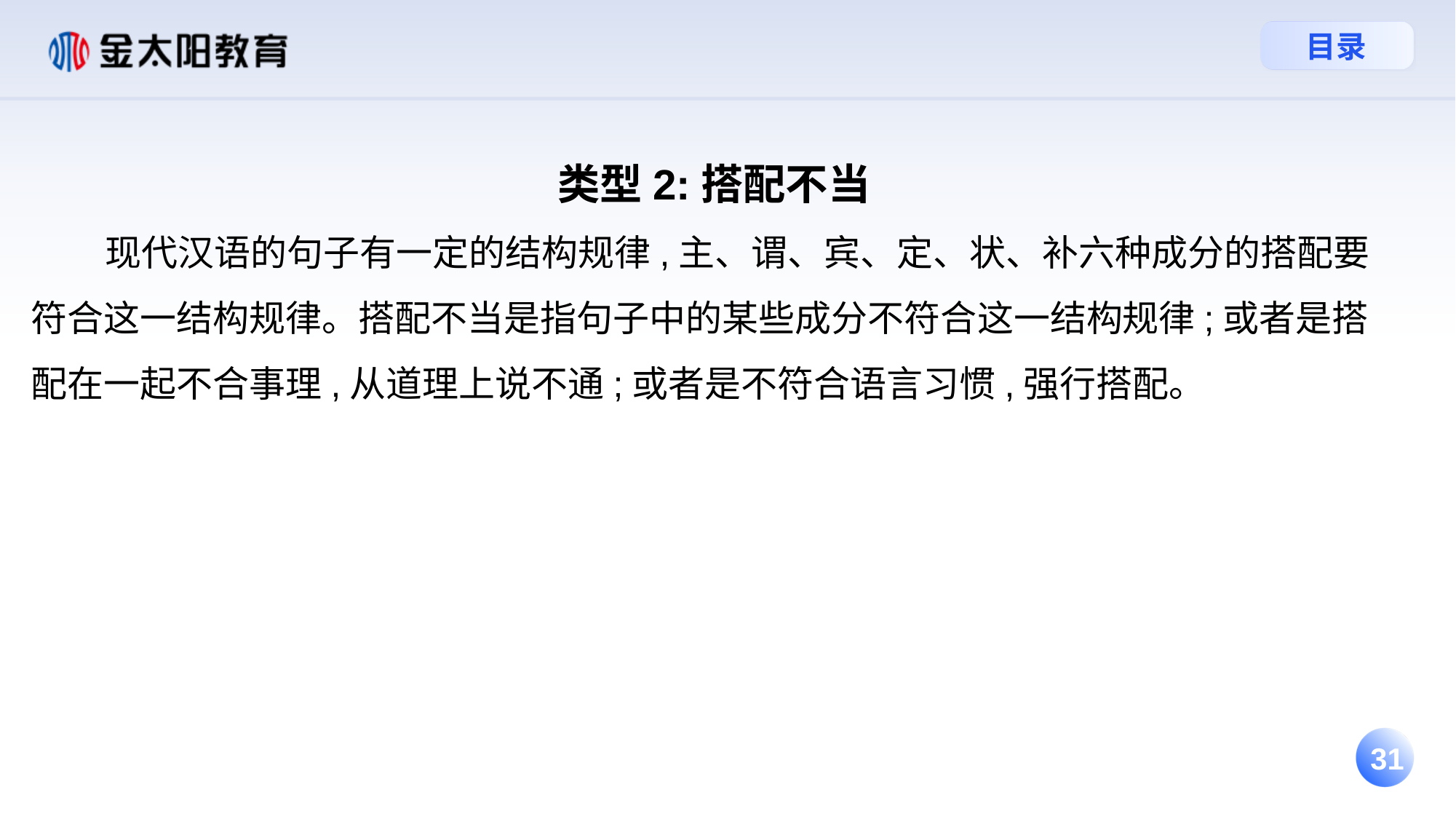

类型2:搭配不当
        现代汉语的句子有一定的结构规律,主、谓、宾、定、状、补六种成分的搭配要符合这一结构规律。搭配不当是指句子中的某些成分不符合这一结构规律;或者是搭配在一起不合事理,从道理上说不通;或者是不符合语言习惯,强行搭配。